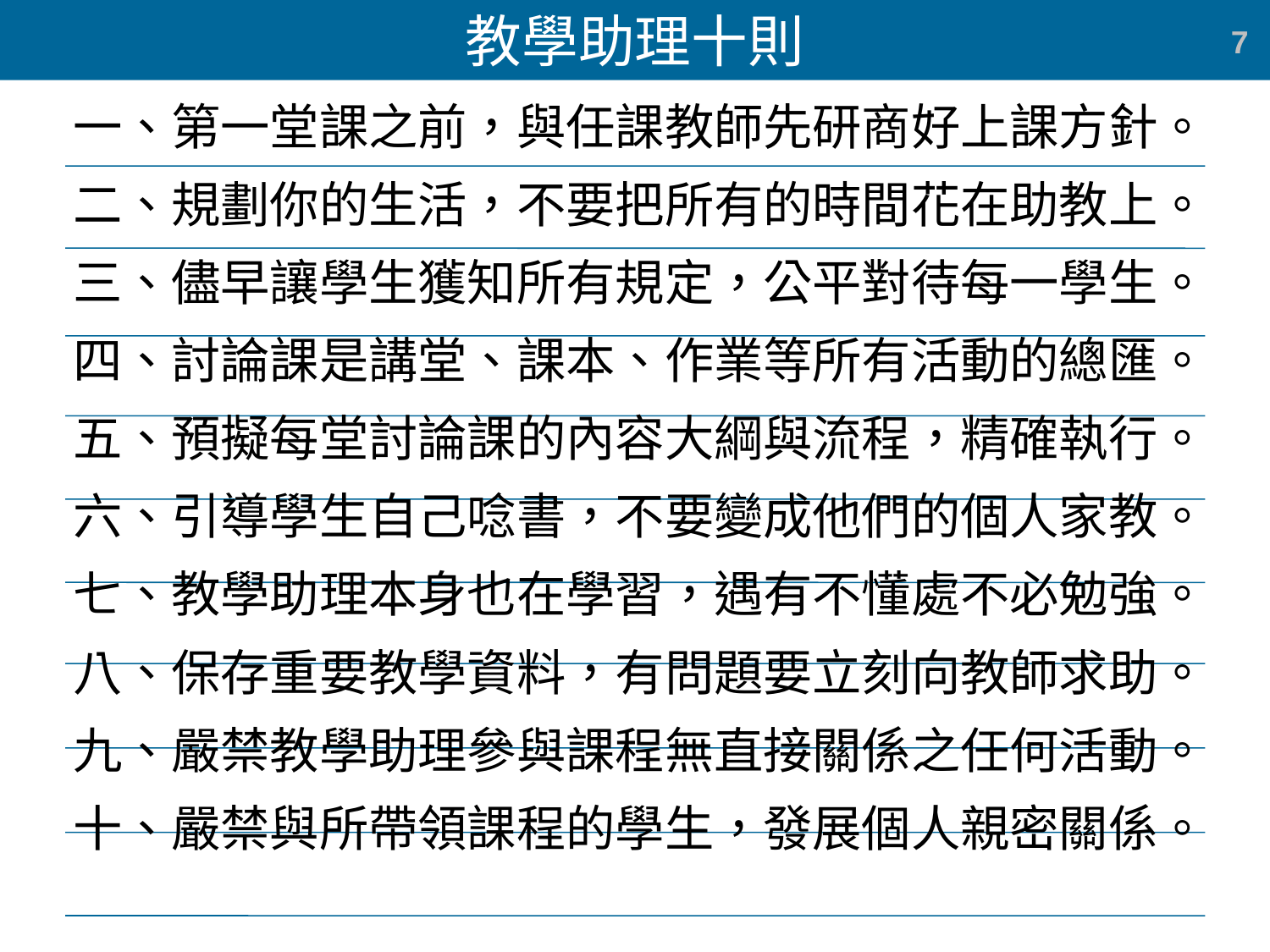

教學助理十則
7
一、第一堂課之前，與任課教師先研商好上課方針。
二、規劃你的生活，不要把所有的時間花在助教上。
三、儘早讓學生獲知所有規定，公平對待每一學生。
四、討論課是講堂、課本、作業等所有活動的總匯。
五、預擬每堂討論課的內容大綱與流程，精確執行。
六、引導學生自己唸書，不要變成他們的個人家教。
七、教學助理本身也在學習，遇有不懂處不必勉強。
八、保存重要教學資料，有問題要立刻向教師求助。
九、嚴禁教學助理參與課程無直接關係之任何活動。
十、嚴禁與所帶領課程的學生，發展個人親密關係。